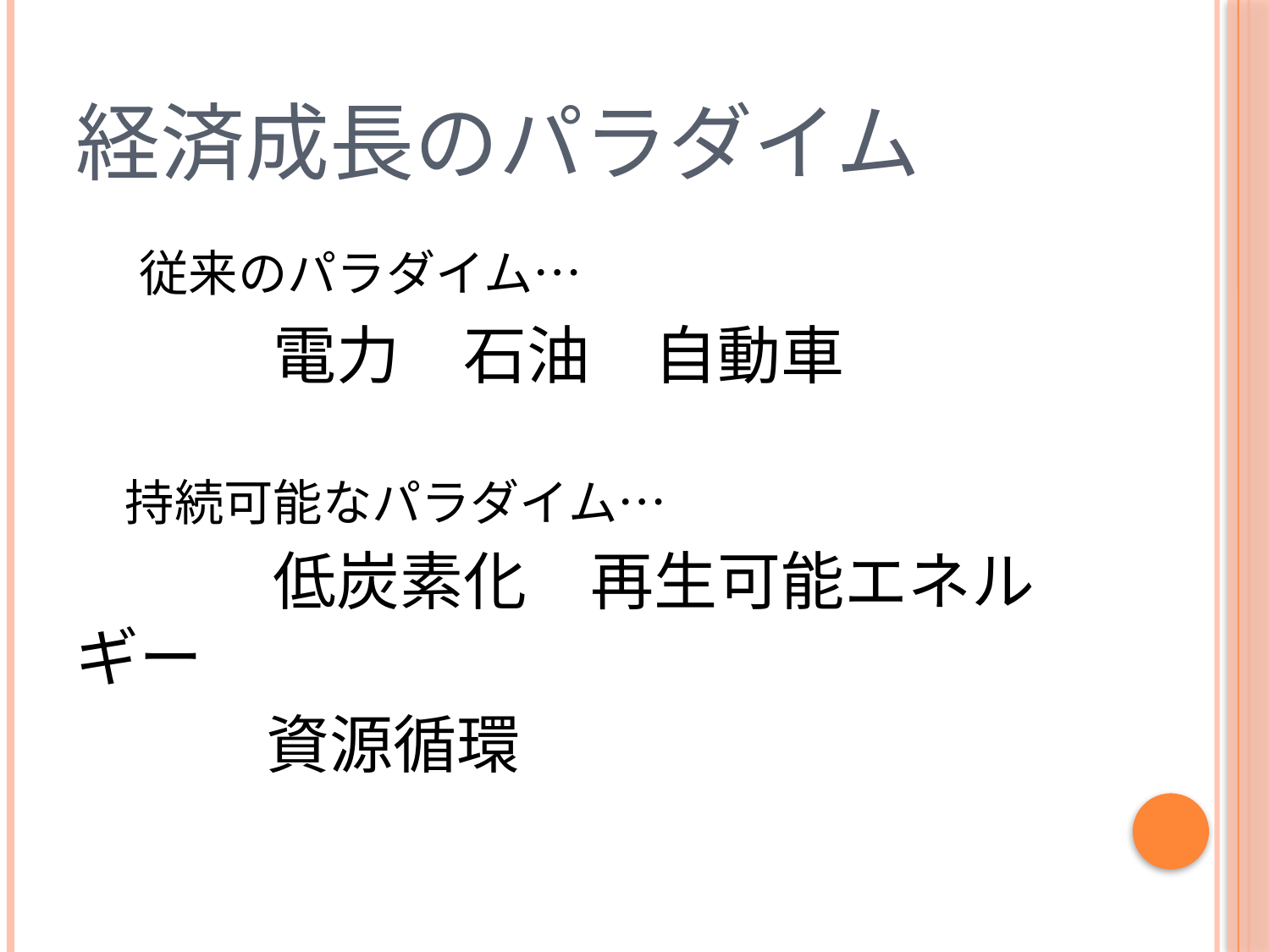

# 経済成長のパラダイム
　従来のパラダイム…
　　　　電力　石油　自動車

　持続可能なパラダイム…
　　　　低炭素化　再生可能エネルギー
　　　資源循環